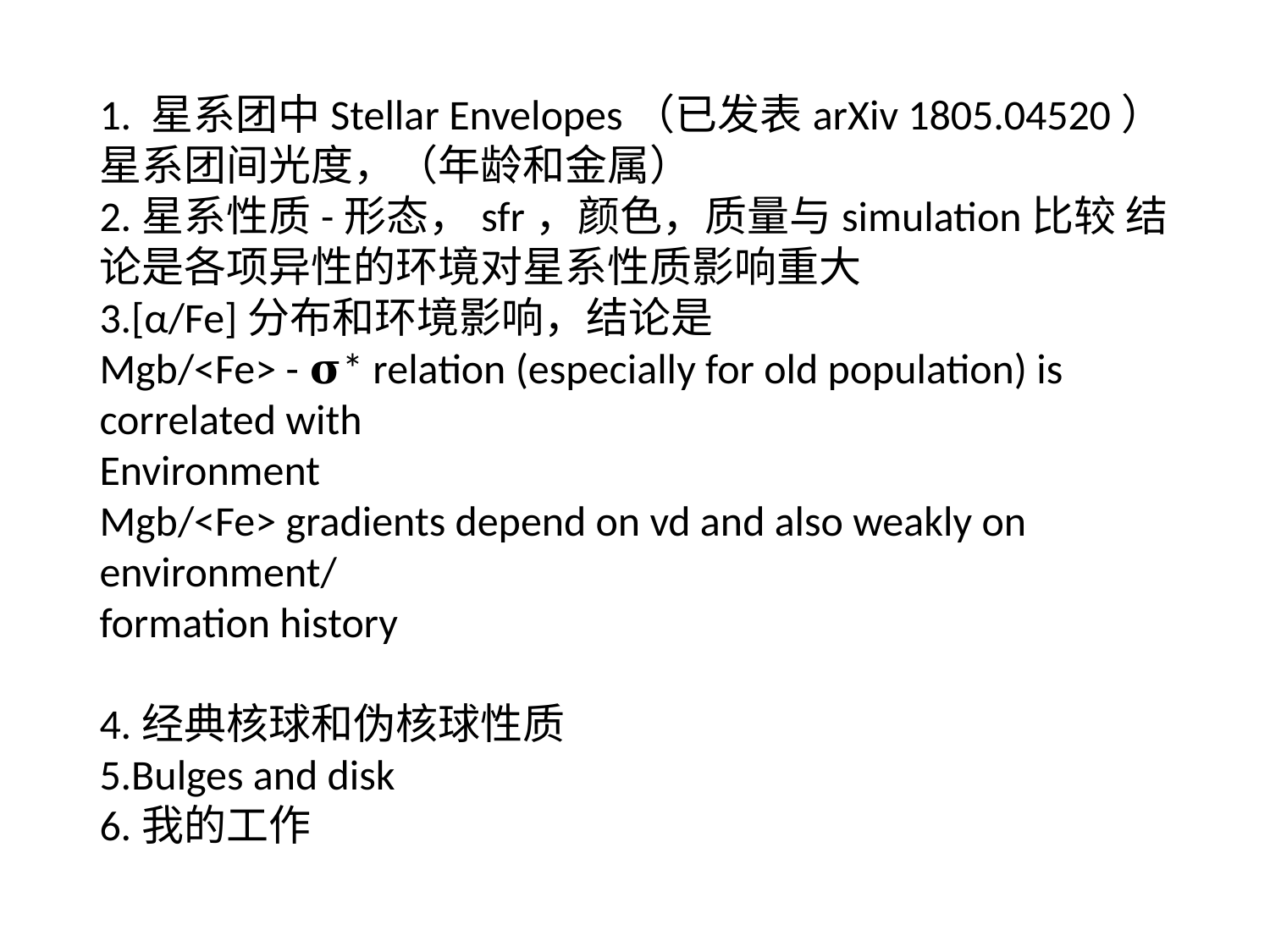

1. 星系团中Stellar Envelopes（已发表arXiv 1805.04520）星系团间光度，（年龄和金属）
2.星系性质-形态，sfr，颜色，质量与simulation比较 结论是各项异性的环境对星系性质影响重大
3.[α/Fe]分布和环境影响，结论是
Mgb/<Fe> - 𝛔* relation (especially for old population) is correlated with
Environment
Mgb/<Fe> gradients depend on vd and also weakly on environment/
formation history

4.经典核球和伪核球性质
5.Bulges and disk
6.我的工作